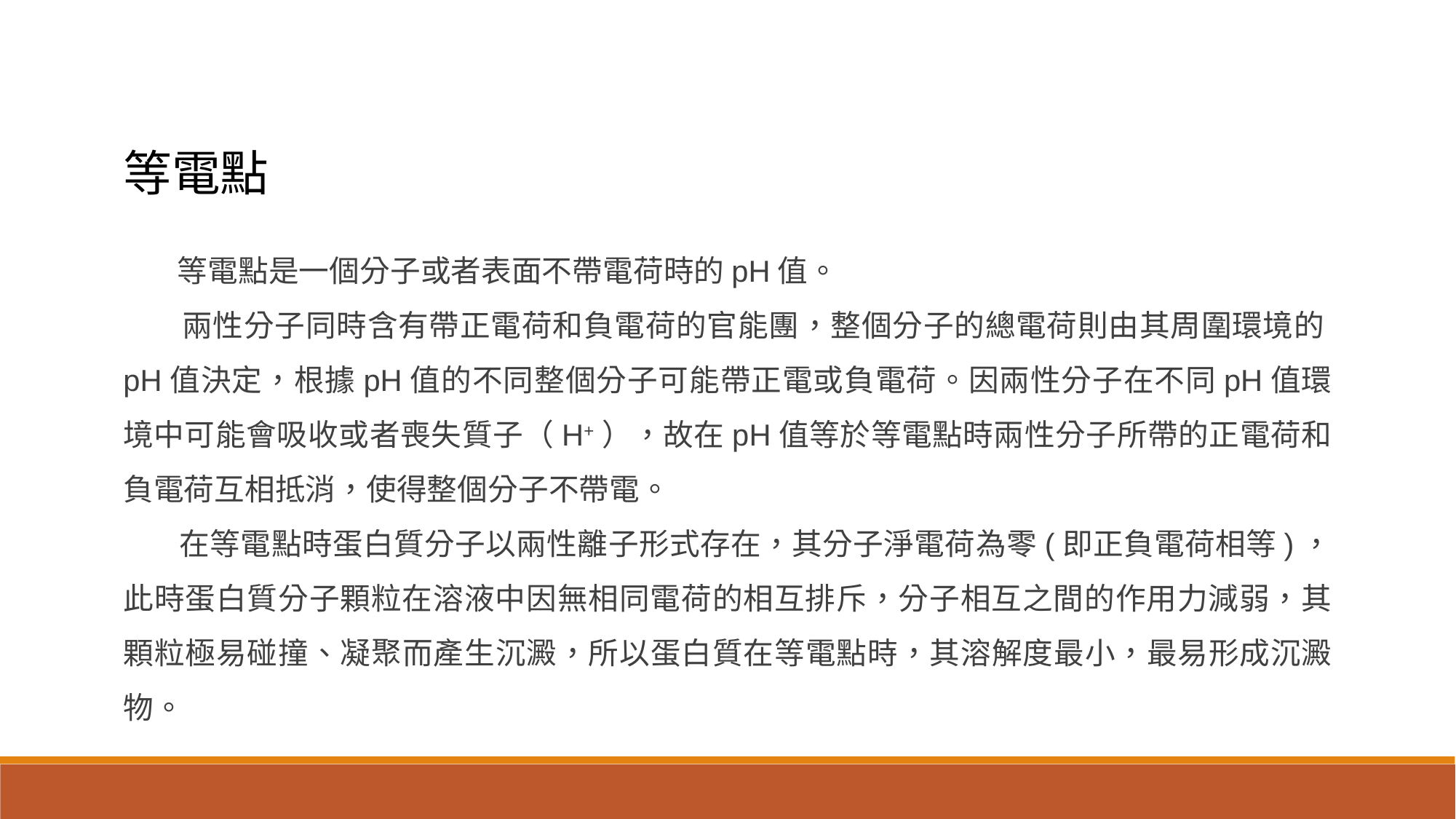

等電點

       等電點是一個分子或者表面不帶電荷時的pH值。
       兩性分子同時含有帶正電荷和負電荷的官能團，整個分子的總電荷則由其周圍環境的pH值決定，根據pH值的不同整個分子可能帶正電或負電荷。因兩性分子在不同pH值環境中可能會吸收或者喪失質子（H+），故在pH值等於等電點時兩性分子所帶的正電荷和負電荷互相抵消，使得整個分子不帶電。
       在等電點時蛋白質分子以兩性離子形式存在，其分子淨電荷為零(即正負電荷相等)，此時蛋白質分子顆粒在溶液中因無相同電荷的相互排斥，分子相互之間的作用力減弱，其顆粒極易碰撞、凝聚而產生沉澱，所以蛋白質在等電點時，其溶解度最小，最易形成沉澱物。